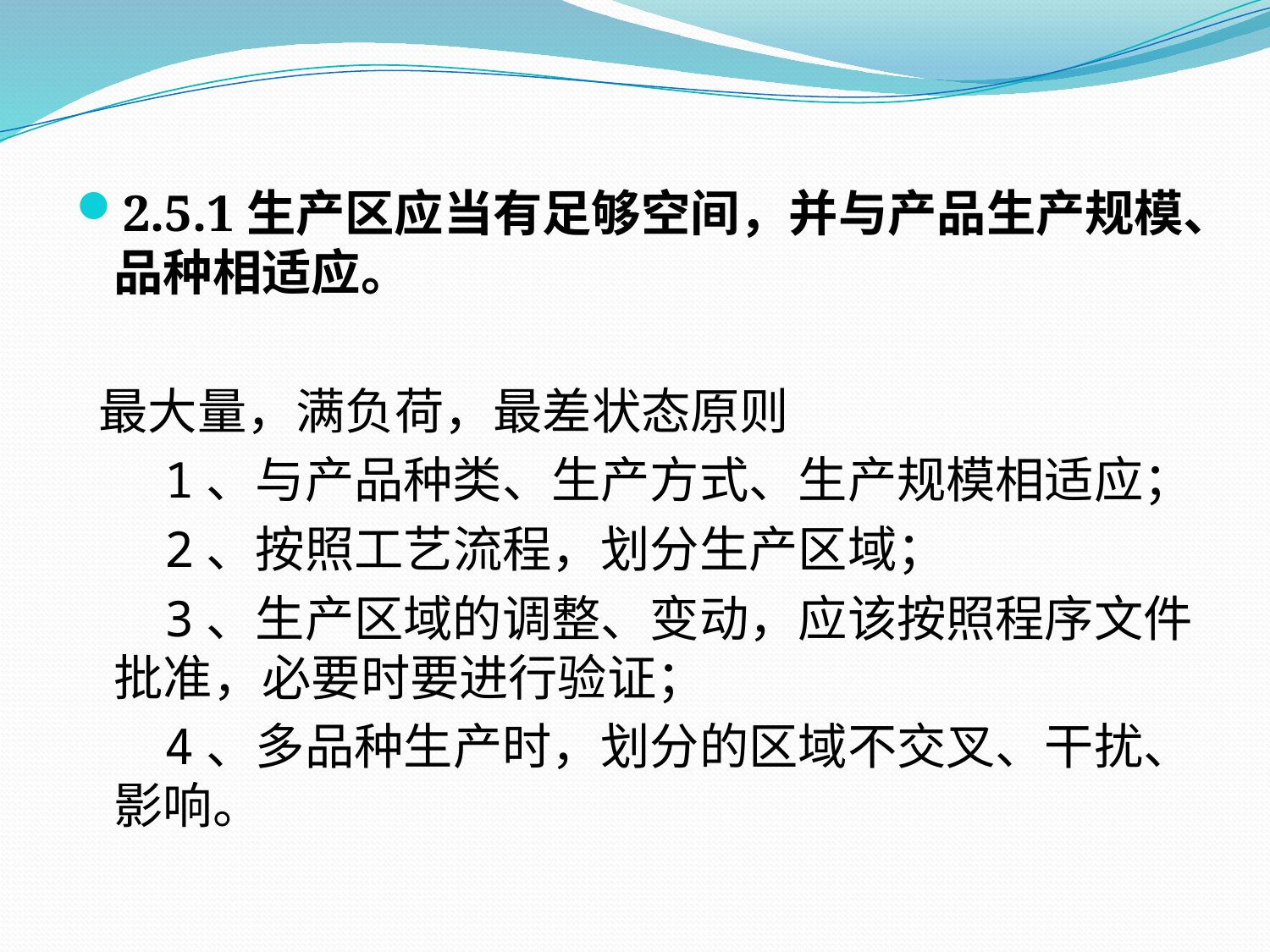

2.5.1生产区应当有足够空间，并与产品生产规模、品种相适应。

 最大量，满负荷，最差状态原则
   1、与产品种类、生产方式、生产规模相适应；
   2、按照工艺流程，划分生产区域；
   3、生产区域的调整、变动，应该按照程序文件批准，必要时要进行验证；
   4、多品种生产时，划分的区域不交叉、干扰、影响。